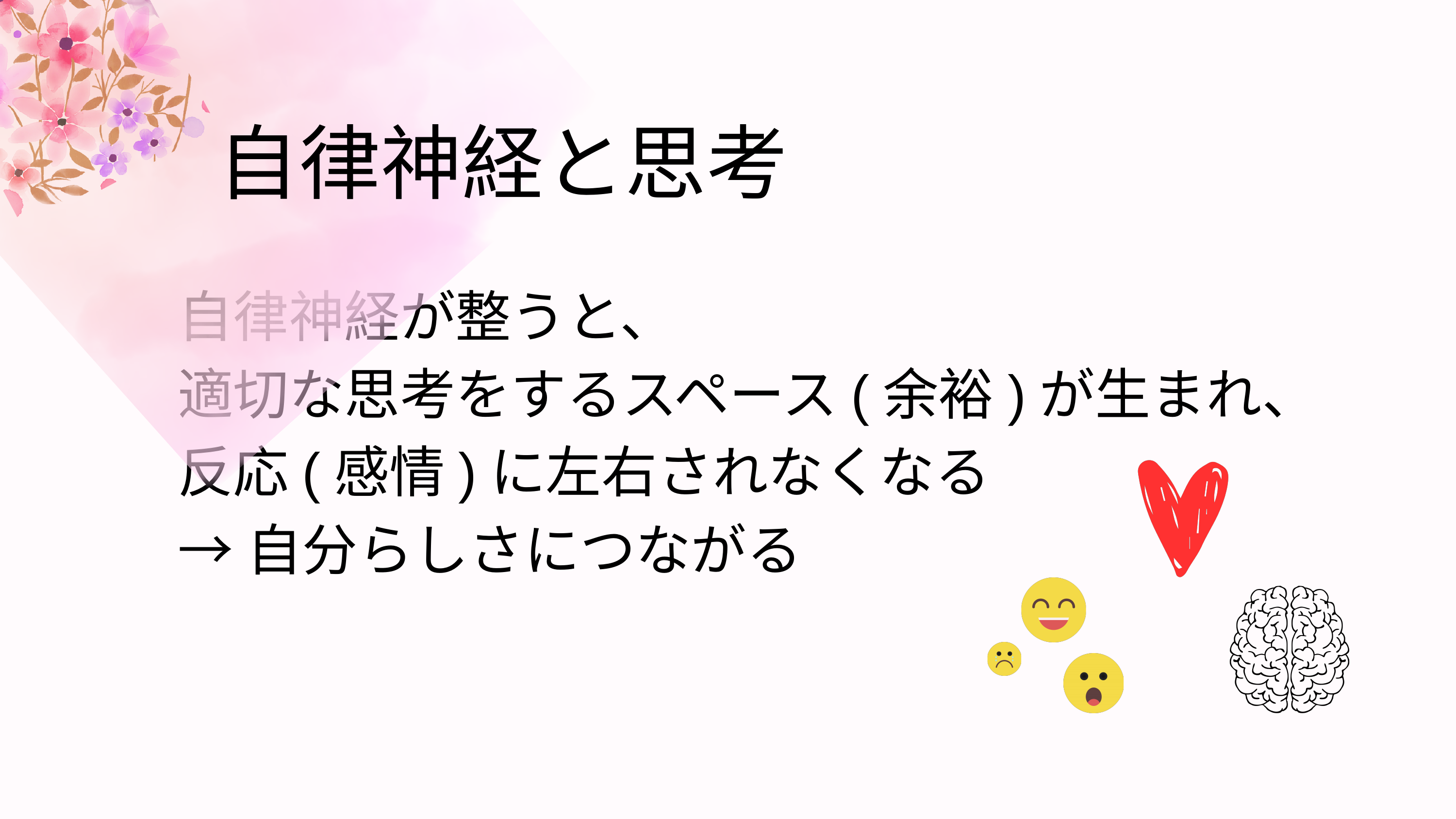

自律神経と思考
自律神経が整うと、
適切な思考をするスペース(余裕)が生まれ、反応(感情)に左右されなくなる
→自分らしさにつながる